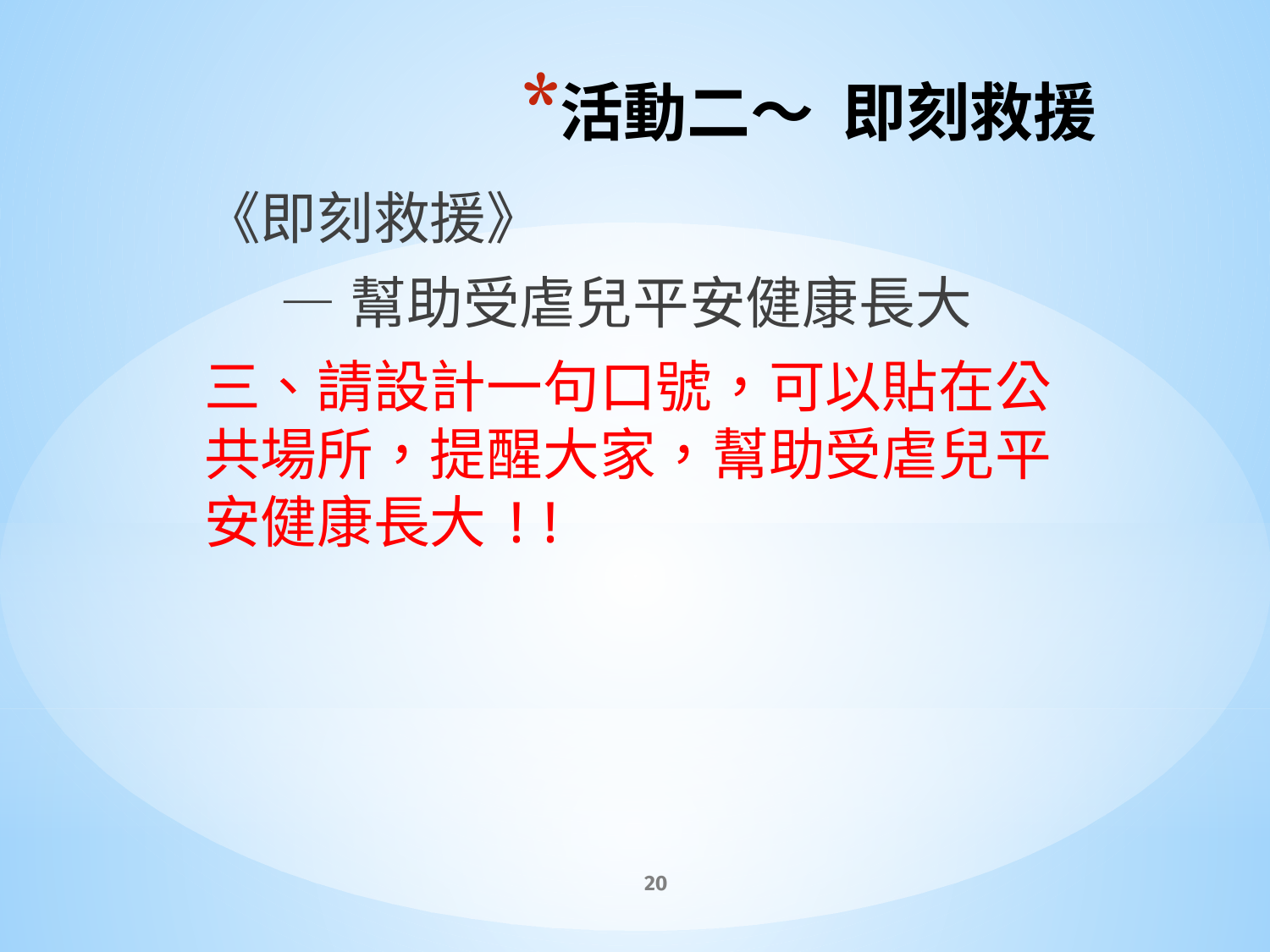

# 活動二〜  即刻救援
《即刻救援》
      —幫助受虐兒平安健康長大
三、請設計一句口號，可以貼在公共場所，提醒大家，幫助受虐兒平安健康長大!!

20